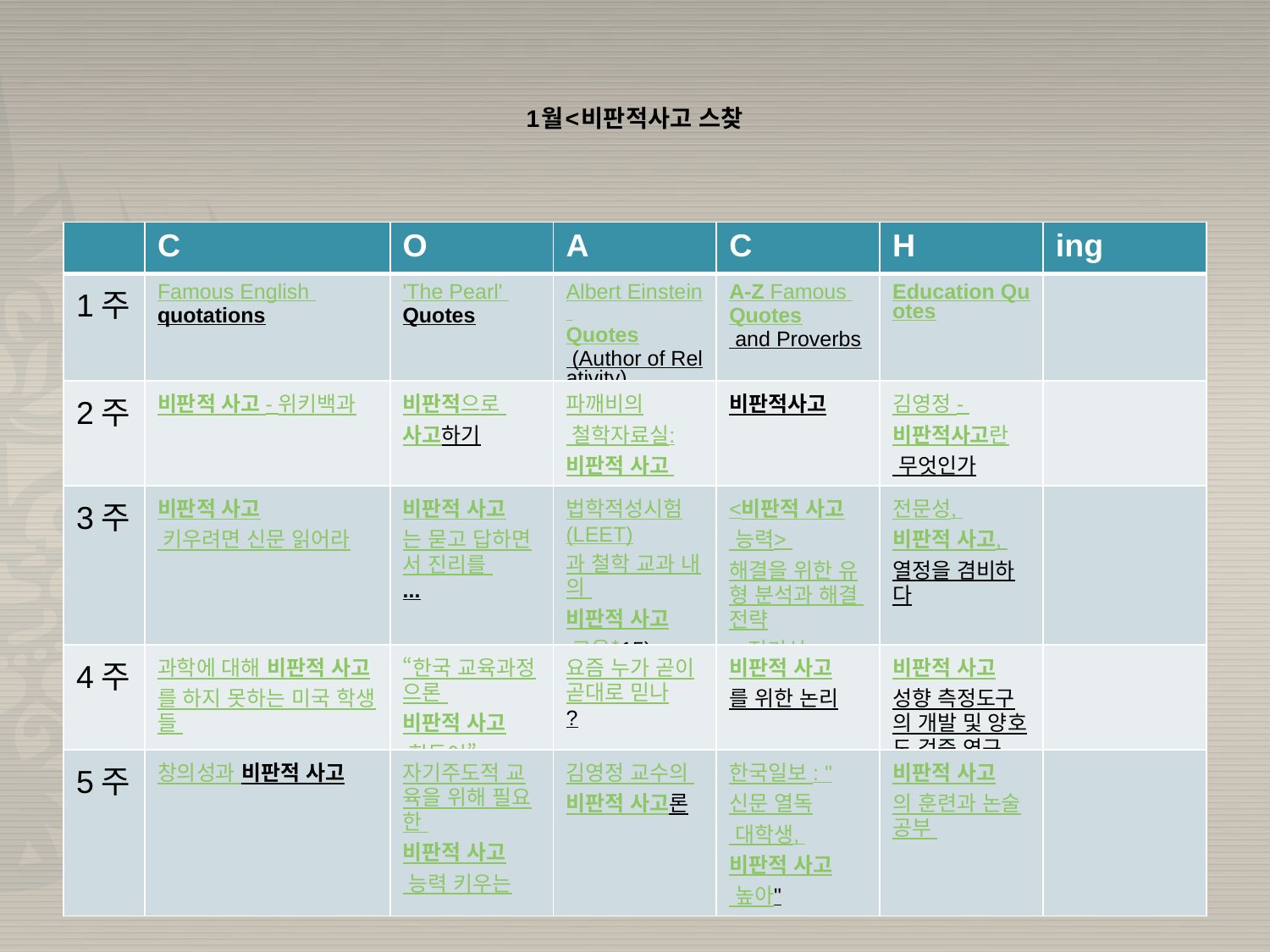

# 1월<비판적사고 스찾
|  | C | O | A | C | H | ing |
| --- | --- | --- | --- | --- | --- | --- |
| 1주 | Famous English quotations | 'The Pearl' Quotes | Albert Einstein Quotes (Author of Relativity) | A-Z Famous Quotes and Proverbs | Education Quotes |  |
| 2주 | 비판적 사고 - 위키백과 | 비판적으로 사고하기 | 파깨비의 철학자료실:비판적 사고 | 비판적사고 | 김영정 - 비판적사고란 무엇인가 |  |
| 3주 | 비판적 사고 키우려면 신문 읽어라 | 비판적 사고는 묻고 답하면서 진리를 ... | 법학적성시험(LEET)과 철학 교과 내의 비판적 사고 교육\*15) | <비판적 사고 능력> 해결을 위한 유형 분석과 해결 전략>-정기성 | 전문성, 비판적 사고, 열정을 겸비하다 |  |
| 4주 | 과학에 대해 비판적 사고를 하지 못하는 미국 학생들 | “한국 교육과정으론 비판적 사고 힘들어” | 요즘 누가 곧이곧대로 믿나? | 비판적 사고를 위한 논리 | 비판적 사고성향 측정도구의 개발 및 양호도 검증 연구 |  |
| 5주 | 창의성과 비판적 사고 | 자기주도적 교육을 위해 필요한 비판적 사고 능력 키우는 | 김영정 교수의 비판적 사고론 | 한국일보 : "신문 열독 대학생, 비판적 사고 높아" | 비판적 사고의 훈련과 논술공부 |  |